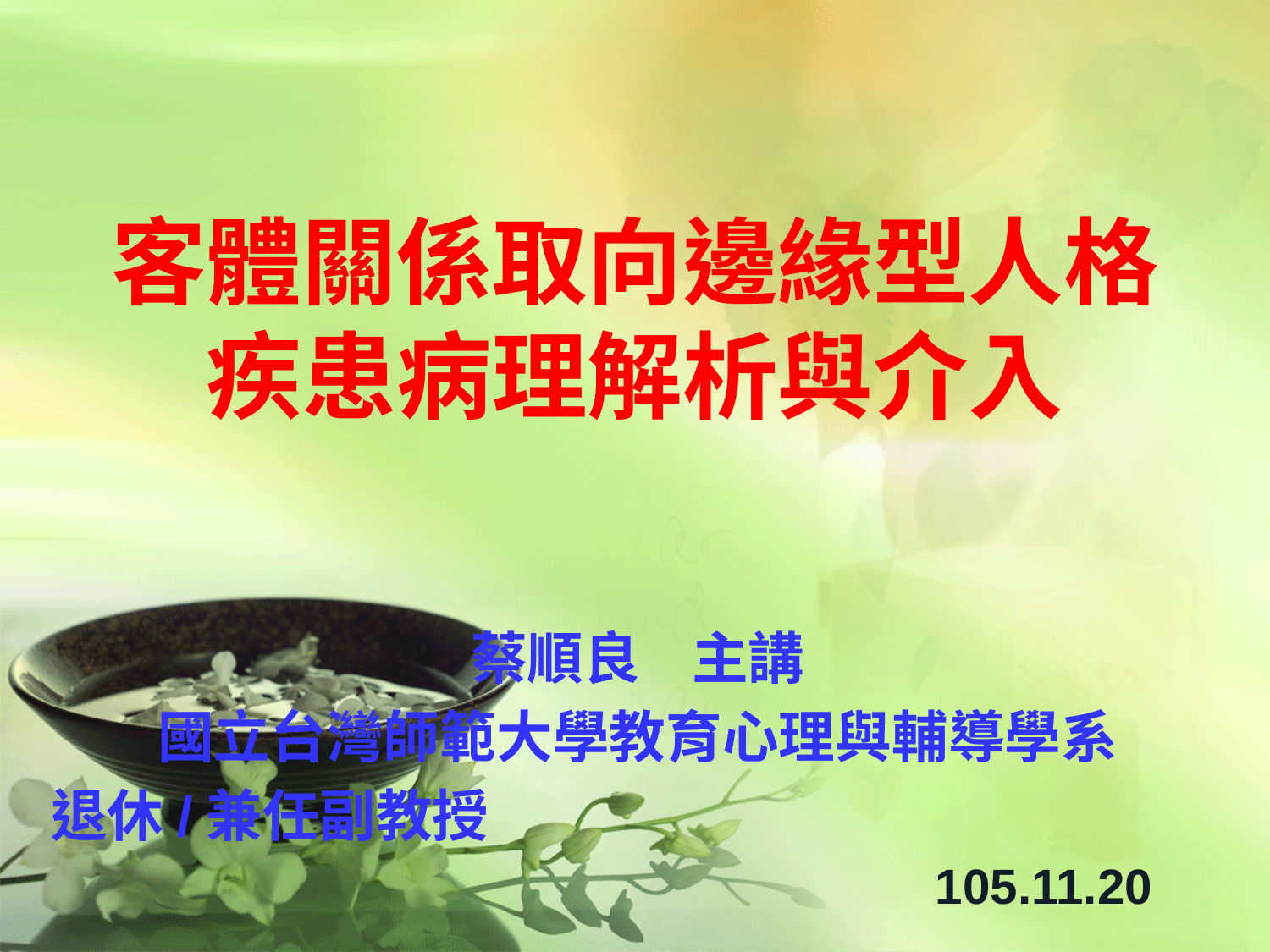

# 客體關係取向邊緣型人格疾患病理解析與介入
蔡順良    主講
國立台灣師範大學教育心理與輔導學系
退休/兼任副教授                                                                	                                                    105.11.20